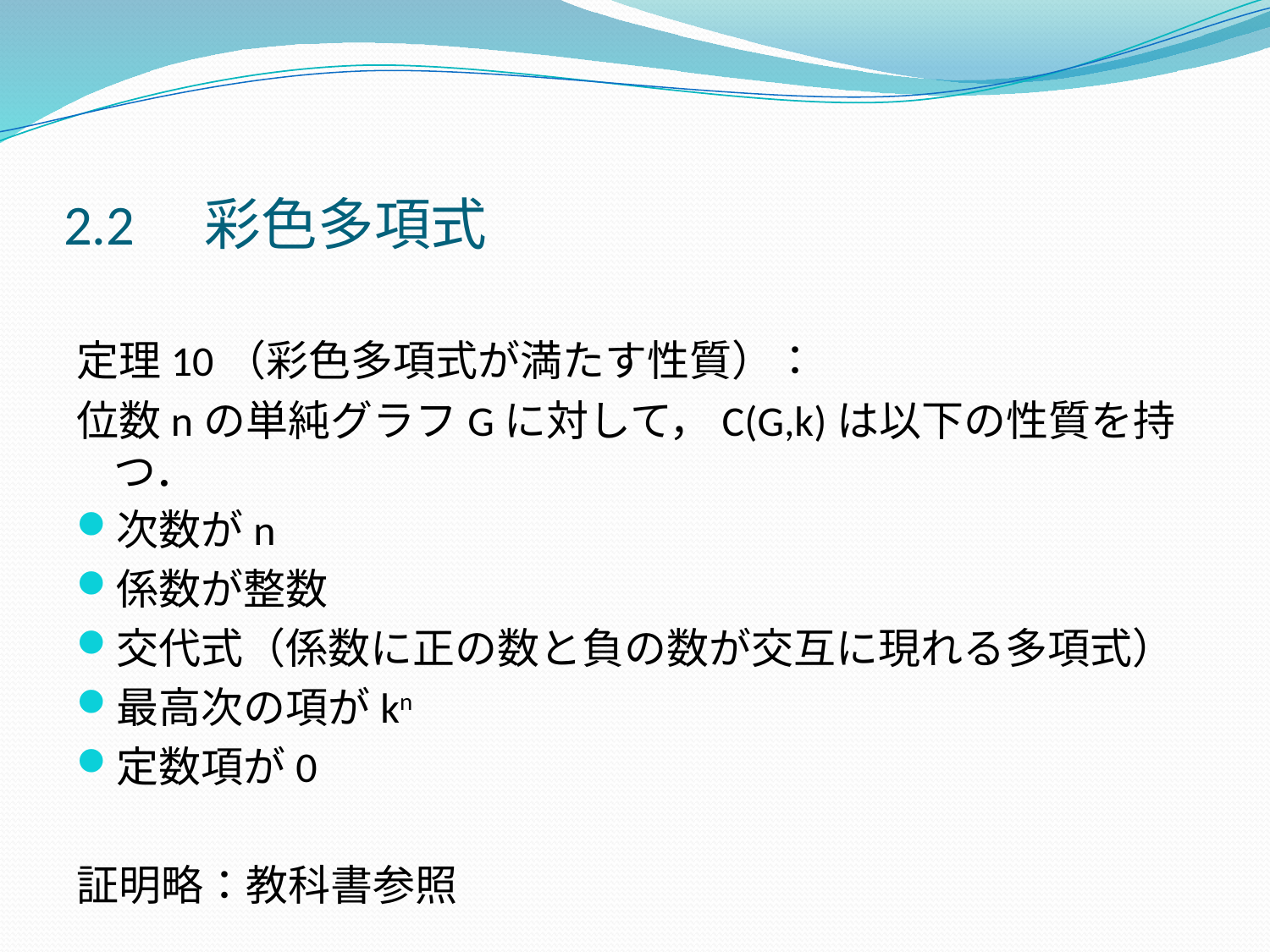

# 2.2　彩色多項式

定理10（彩色多項式が満たす性質）：
位数nの単純グラフGに対して，C(G,k)は以下の性質を持つ．
次数がn
係数が整数
交代式（係数に正の数と負の数が交互に現れる多項式）
最高次の項がkn
定数項が0

証明略：教科書参照